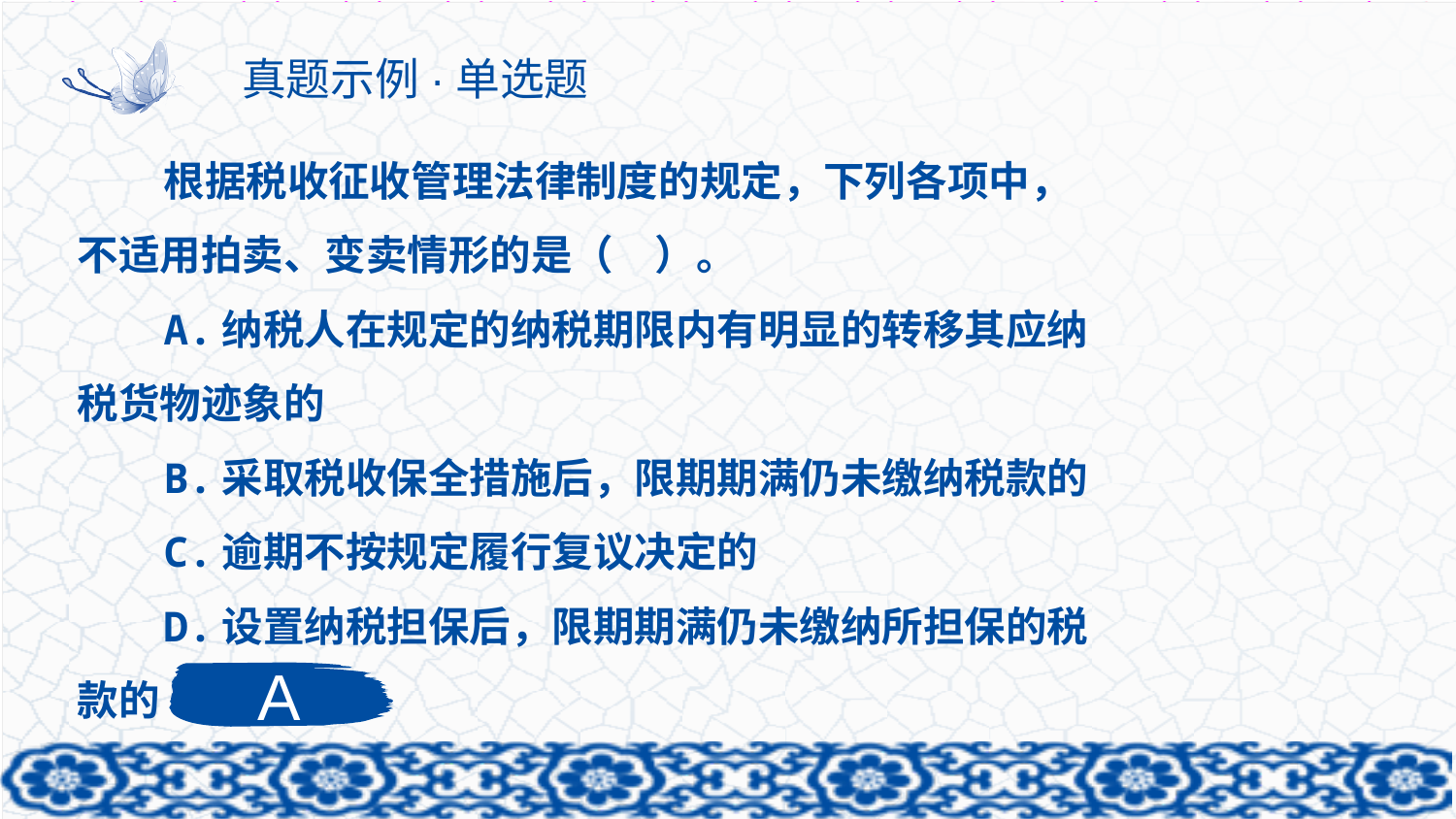

# 真题示例·单选题
根据税收征收管理法律制度的规定，下列各项中，不适用拍卖、变卖情形的是（　）。
A.纳税人在规定的纳税期限内有明显的转移其应纳税货物迹象的
B.采取税收保全措施后，限期期满仍未缴纳税款的
C.逾期不按规定履行复议决定的
D.设置纳税担保后，限期期满仍未缴纳所担保的税款的

A